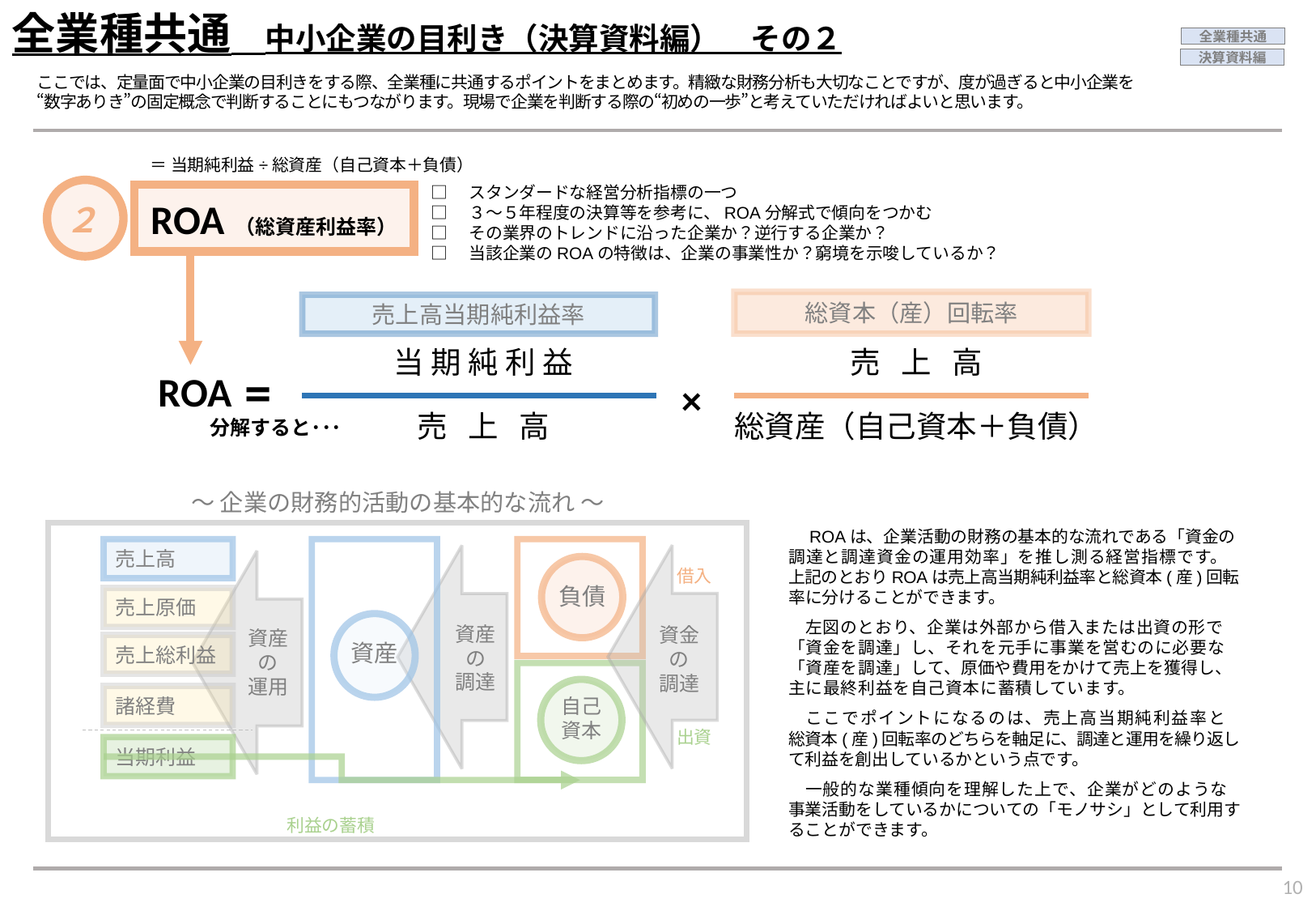

全業種共通　中小企業の目利き（決算資料編）　その２
全業種共通
決算資料編
ここでは、定量面で中小企業の目利きをする際、全業種に共通するポイントをまとめます。精緻な財務分析も大切なことですが、度が過ぎると中小企業を“数字ありき”の固定概念で判断することにもつながります。現場で企業を判断する際の“初めの一歩”と考えていただければよいと思います。
＝ 当期純利益÷総資産（自己資本＋負債）
□　スタンダードな経営分析指標の一つ
□　３～５年程度の決算等を参考に、ROA分解式で傾向をつかむ
□　その業界のトレンドに沿った企業か？逆行する企業か？
□　当該企業のROAの特徴は、企業の事業性か？窮境を示唆しているか？

２
ROA（総資産利益率）
総資本（産）回転率
売   上   高
総資産（自己資本＋負債）
売上高当期純利益率
当 期 純 利 益
売   上   高
=
ROA
　　　　　　　　分解すると･･･
×
～ 企業の財務的活動の基本的な流れ ～

売上高
売上原価
売上総利益
諸経費
当期利益

資産
の
運用

資産

資産
の
調達

負債

自己
資本

資金
の
調達
借入
出資
利益の蓄積
　ROAは、企業活動の財務の基本的な流れである「資金の調達と調達資金の運用効率」を推し測る経営指標です。上記のとおりROAは売上高当期純利益率と総資本(産)回転率に分けることができます。
　左図のとおり、企業は外部から借入または出資の形で「資金を調達」し、それを元手に事業を営むのに必要な「資産を調達」して、原価や費用をかけて売上を獲得し、主に最終利益を自己資本に蓄積しています。
　ここでポイントになるのは、売上高当期純利益率と総資本(産)回転率のどちらを軸足に、調達と運用を繰り返して利益を創出しているかという点です。
　一般的な業種傾向を理解した上で、企業がどのような事業活動をしているかについての「モノサシ」として利用することができます。
10